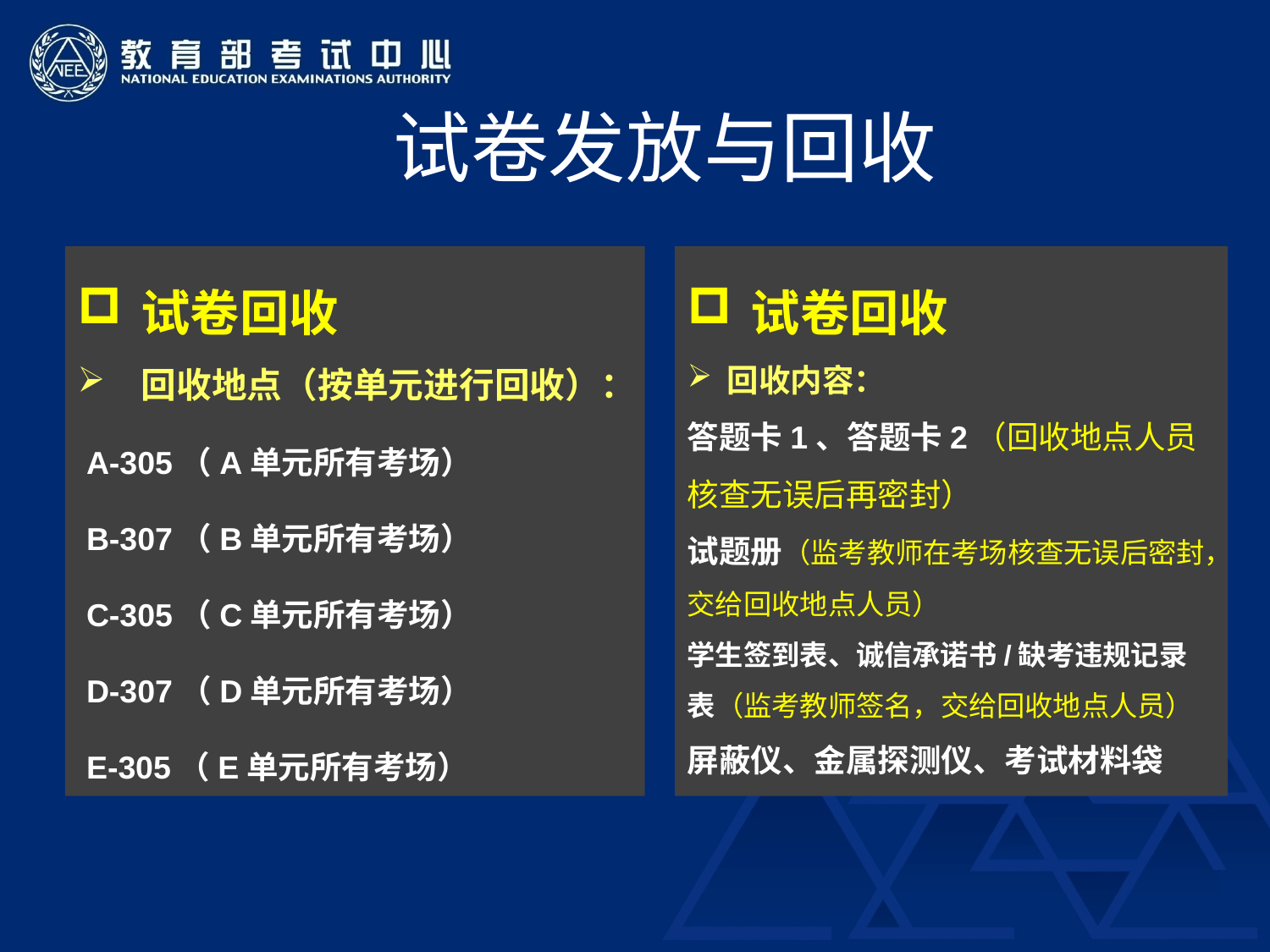

试卷发放与回收
试卷回收
回收地点（按单元进行回收）：
 A-305（A单元所有考场）
 B-307（B单元所有考场）
 C-305（C单元所有考场）
 D-307（D单元所有考场）
 E-305（E单元所有考场）

试卷回收
回收内容：
答题卡1、答题卡2（回收地点人员核查无误后再密封）
试题册（监考教师在考场核查无误后密封，交给回收地点人员）
学生签到表、诚信承诺书/缺考违规记录表（监考教师签名，交给回收地点人员）
屏蔽仪、金属探测仪、考试材料袋